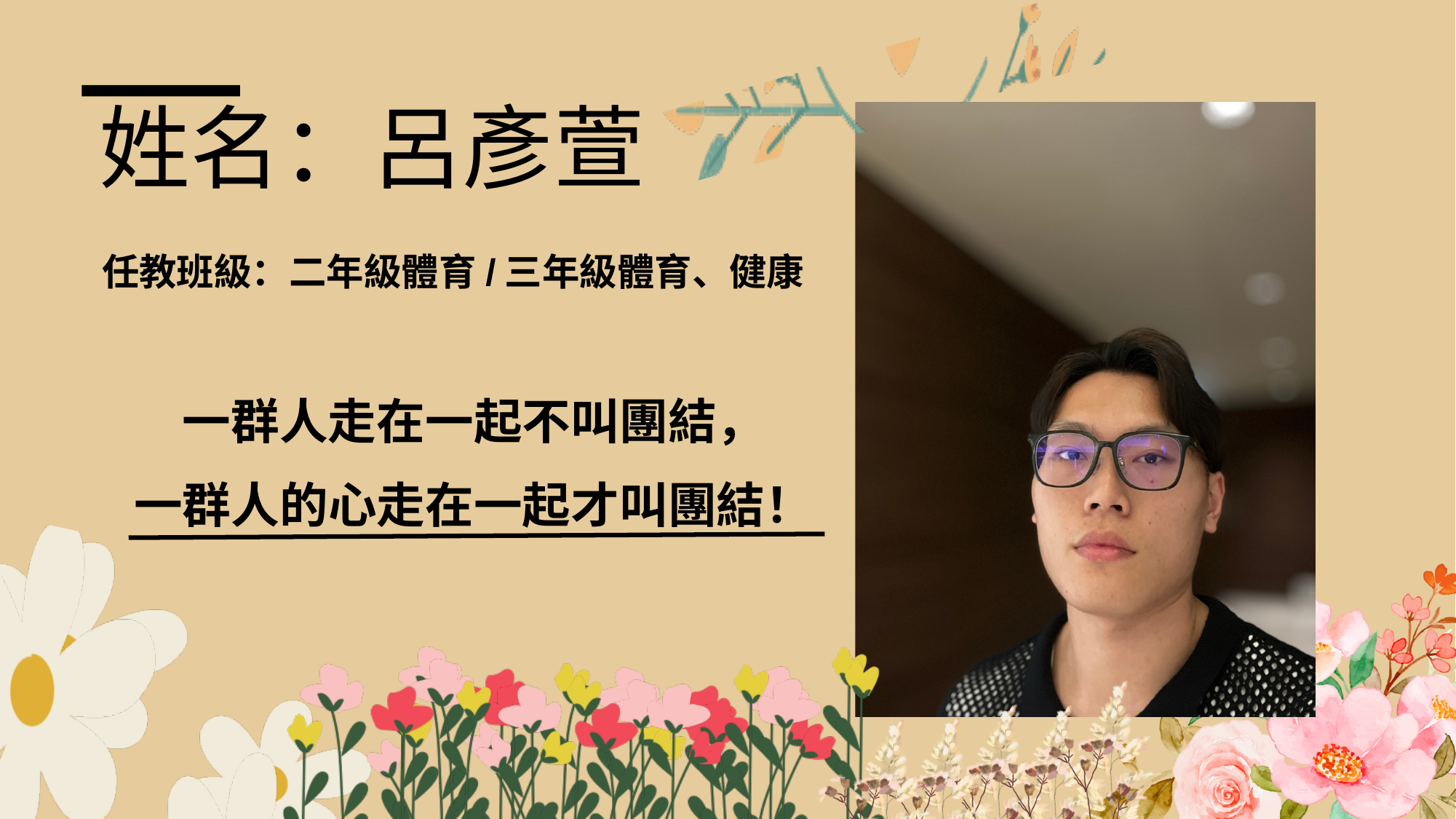

姓名：呂彥萱

任教班級：二年級體育/三年級體育、健康
一群人走在一起不叫團結，
一群人的心走在一起才叫團結！